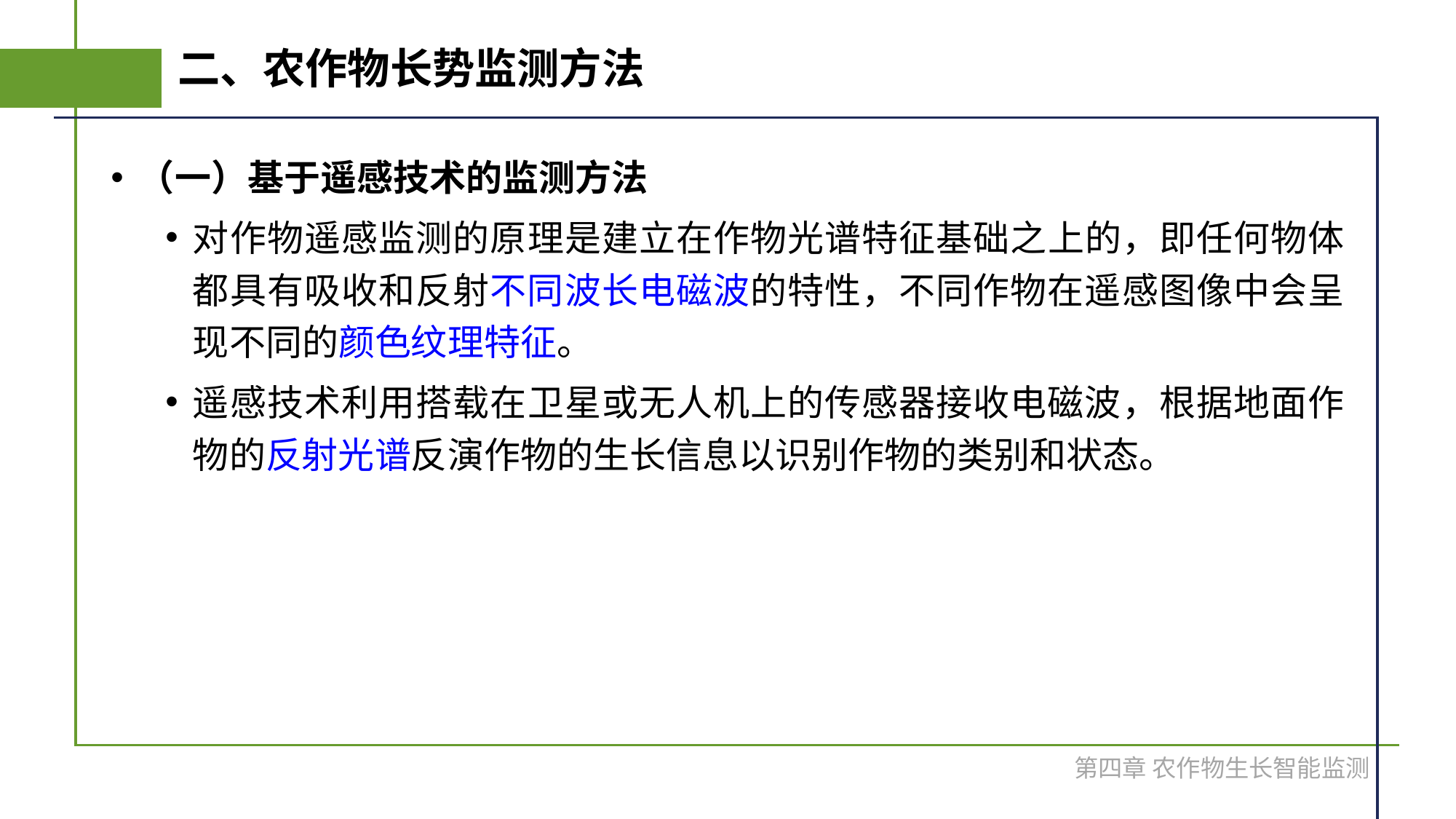

# 二、农作物长势监测方法
（一）基于遥感技术的监测方法
对作物遥感监测的原理是建立在作物光谱特征基础之上的，即任何物体都具有吸收和反射不同波长电磁波的特性，不同作物在遥感图像中会呈现不同的颜色纹理特征。
遥感技术利用搭载在卫星或无人机上的传感器接收电磁波，根据地面作物的反射光谱反演作物的生长信息以识别作物的类别和状态。
第四章 农作物生长智能监测